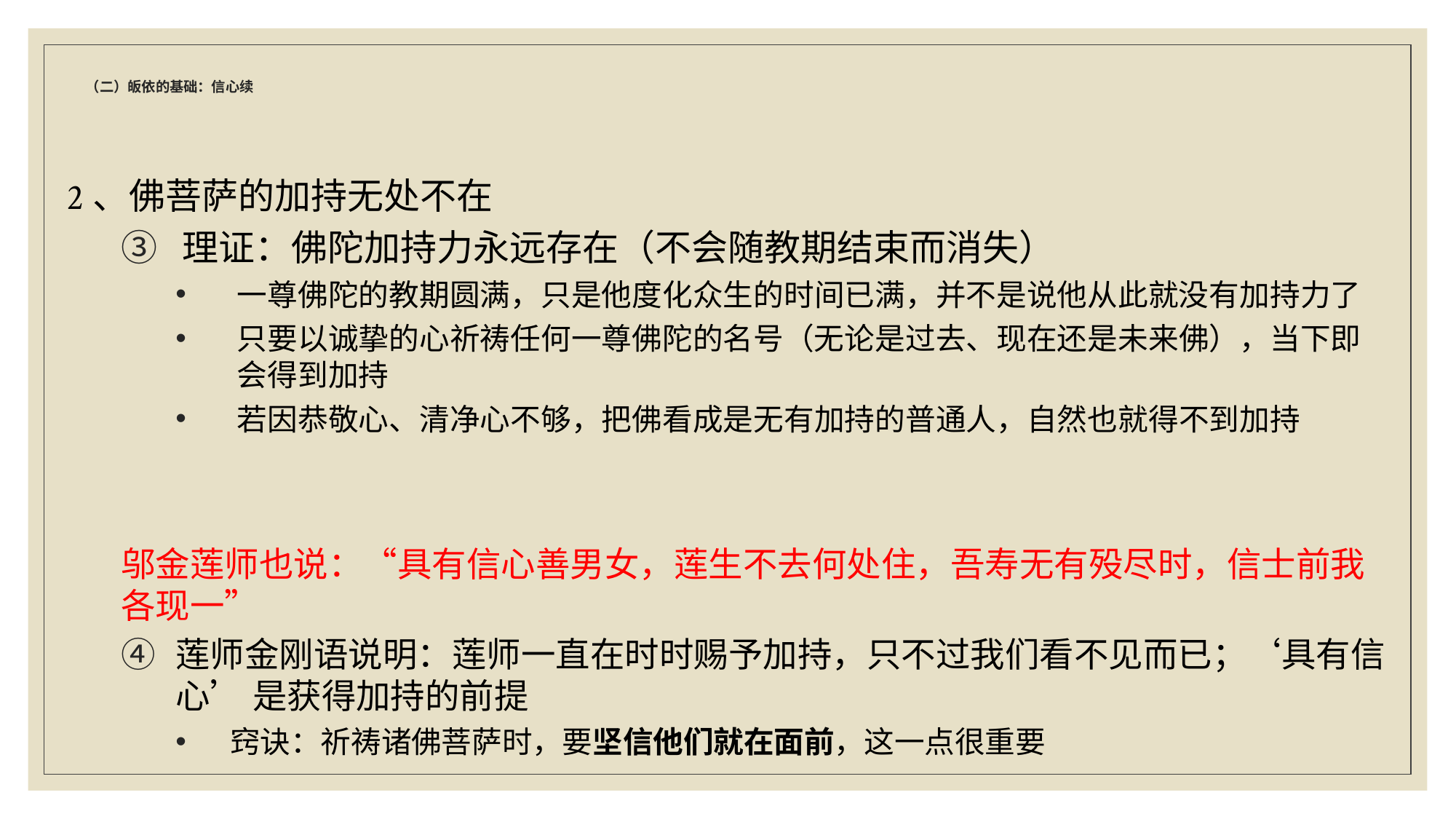

# （二）皈依的基础：信心续

2、佛菩萨的加持无处不在
理证：佛陀加持力永远存在（不会随教期结束而消失）
一尊佛陀的教期圆满，只是他度化众生的时间已满，并不是说他从此就没有加持力了
只要以诚挚的心祈祷任何一尊佛陀的名号（无论是过去、现在还是未来佛），当下即会得到加持
若因恭敬心、清净心不够，把佛看成是无有加持的普通人，自然也就得不到加持

邬金莲师也说：“具有信心善男女，莲生不去何处住，吾寿无有殁尽时，信士前我各现一”
莲师金刚语说明：莲师一直在时时赐予加持，只不过我们看不见而已；‘具有信心’ 是获得加持的前提
窍诀：祈祷诸佛菩萨时，要坚信他们就在面前，这一点很重要